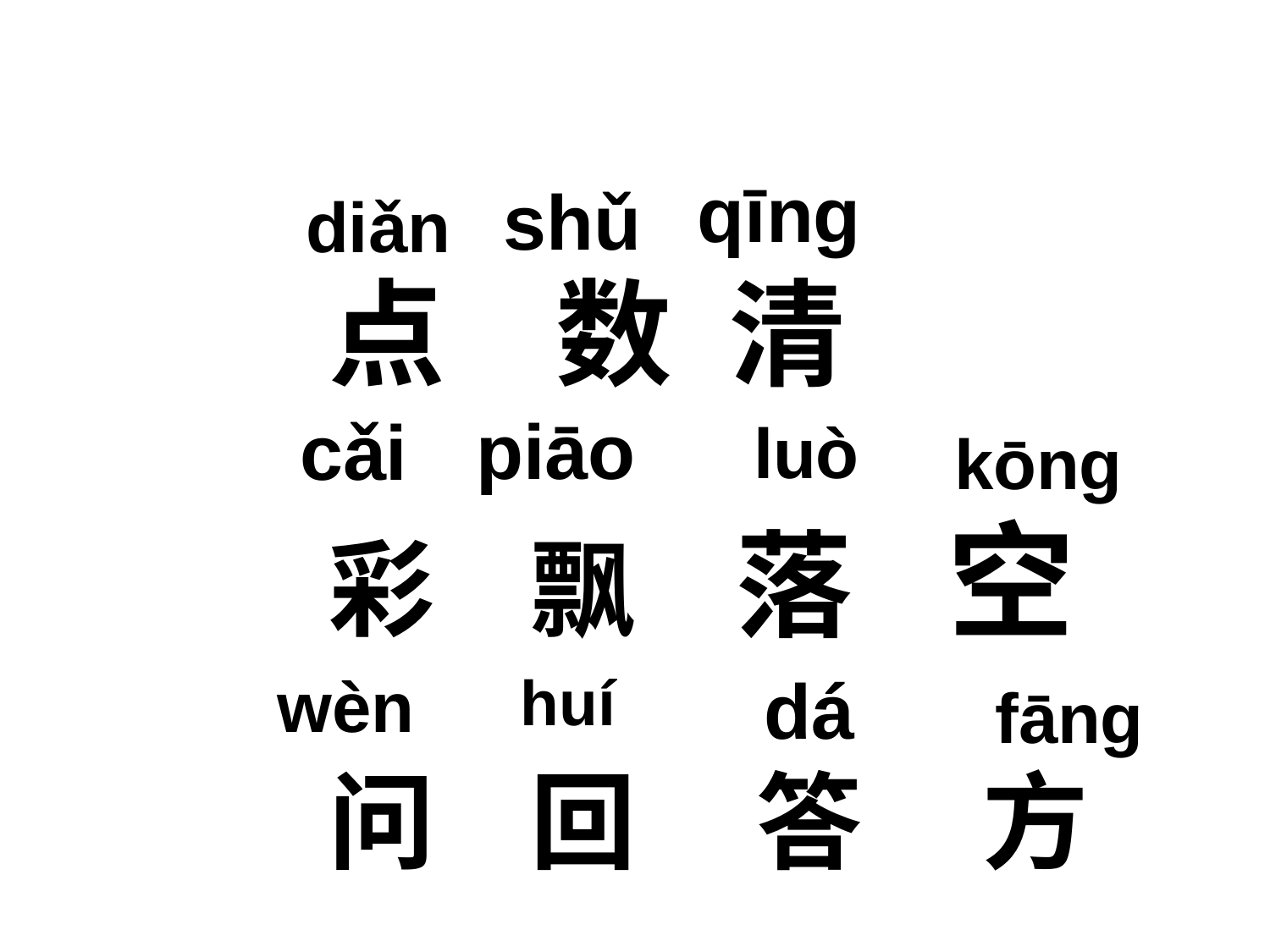

qīng
shǔ
diǎn
点     数   清

彩     飘     落     空

问     回     答     方
piāo
cǎi
luò
kōng
wèn
huí
dá
fāng